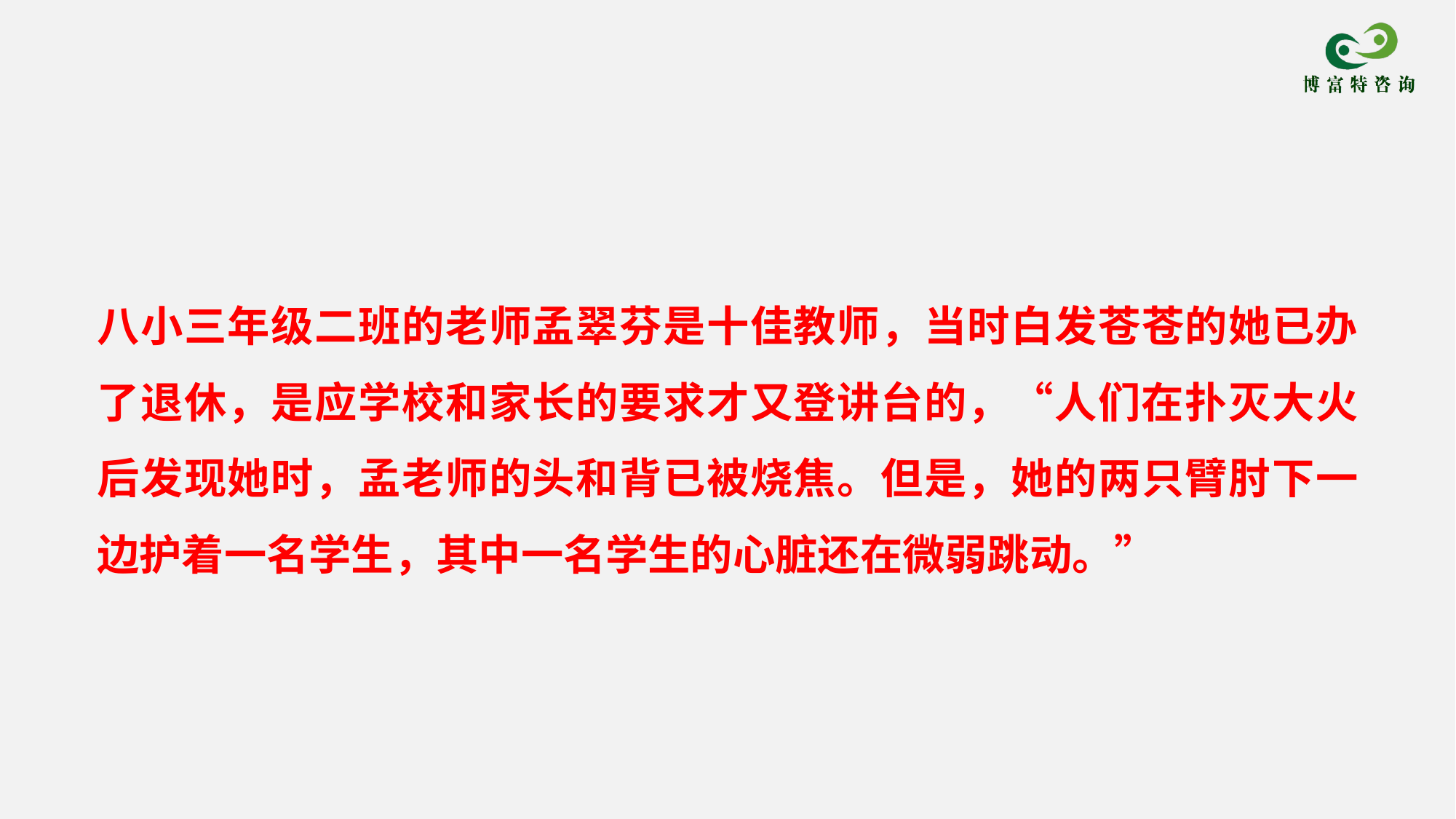

八小三年级二班的老师孟翠芬是十佳教师，当时白发苍苍的她已办了退休，是应学校和家长的要求才又登讲台的，“人们在扑灭大火后发现她时，孟老师的头和背已被烧焦。但是，她的两只臂肘下一边护着一名学生，其中一名学生的心脏还在微弱跳动。”